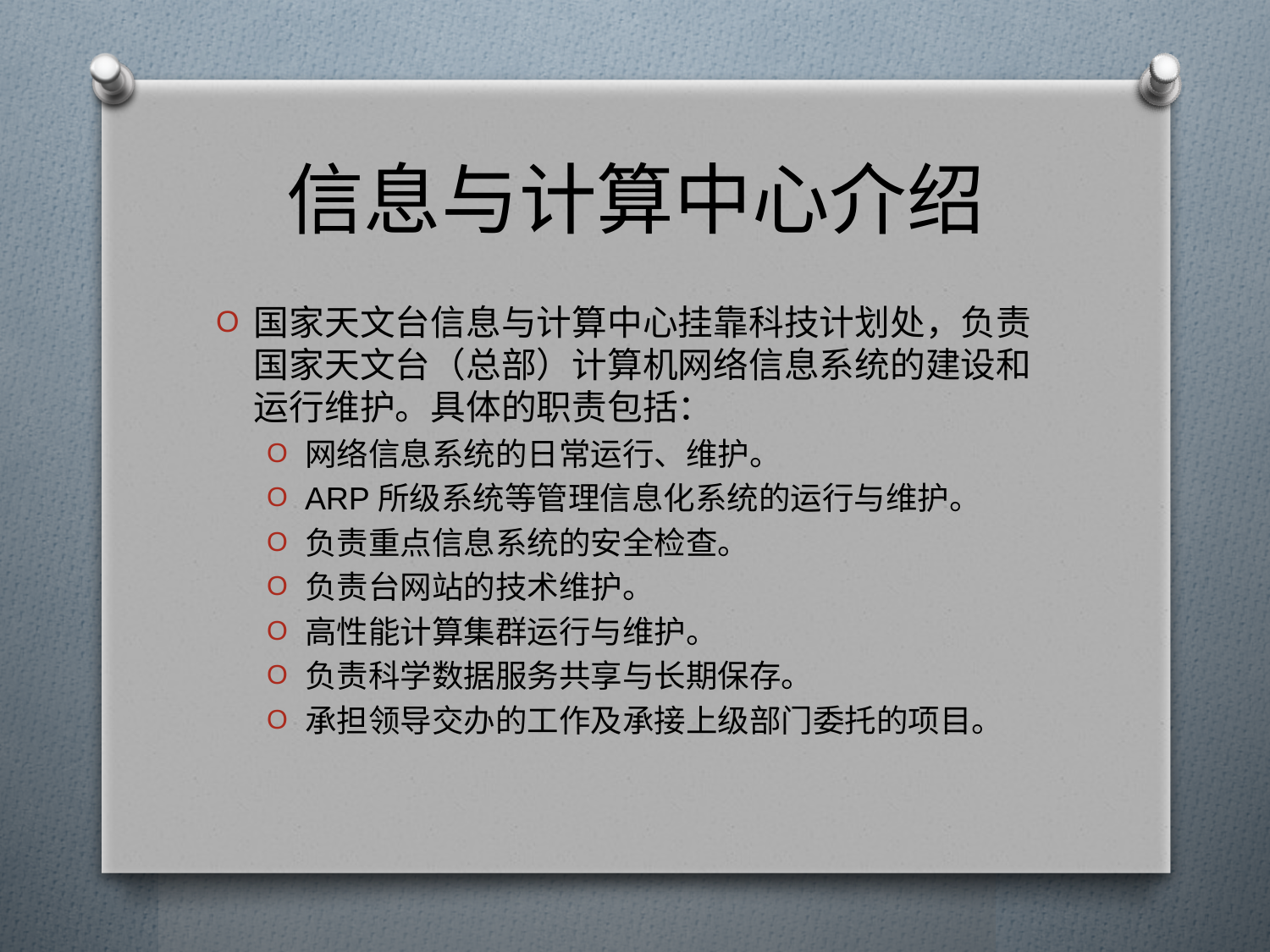

# 信息与计算中心介绍
国家天文台信息与计算中心挂靠科技计划处，负责国家天文台（总部）计算机网络信息系统的建设和运行维护。具体的职责包括：
网络信息系统的日常运行、维护。
ARP所级系统等管理信息化系统的运行与维护。
负责重点信息系统的安全检查。
负责台网站的技术维护。
高性能计算集群运行与维护。
负责科学数据服务共享与长期保存。
承担领导交办的工作及承接上级部门委托的项目。